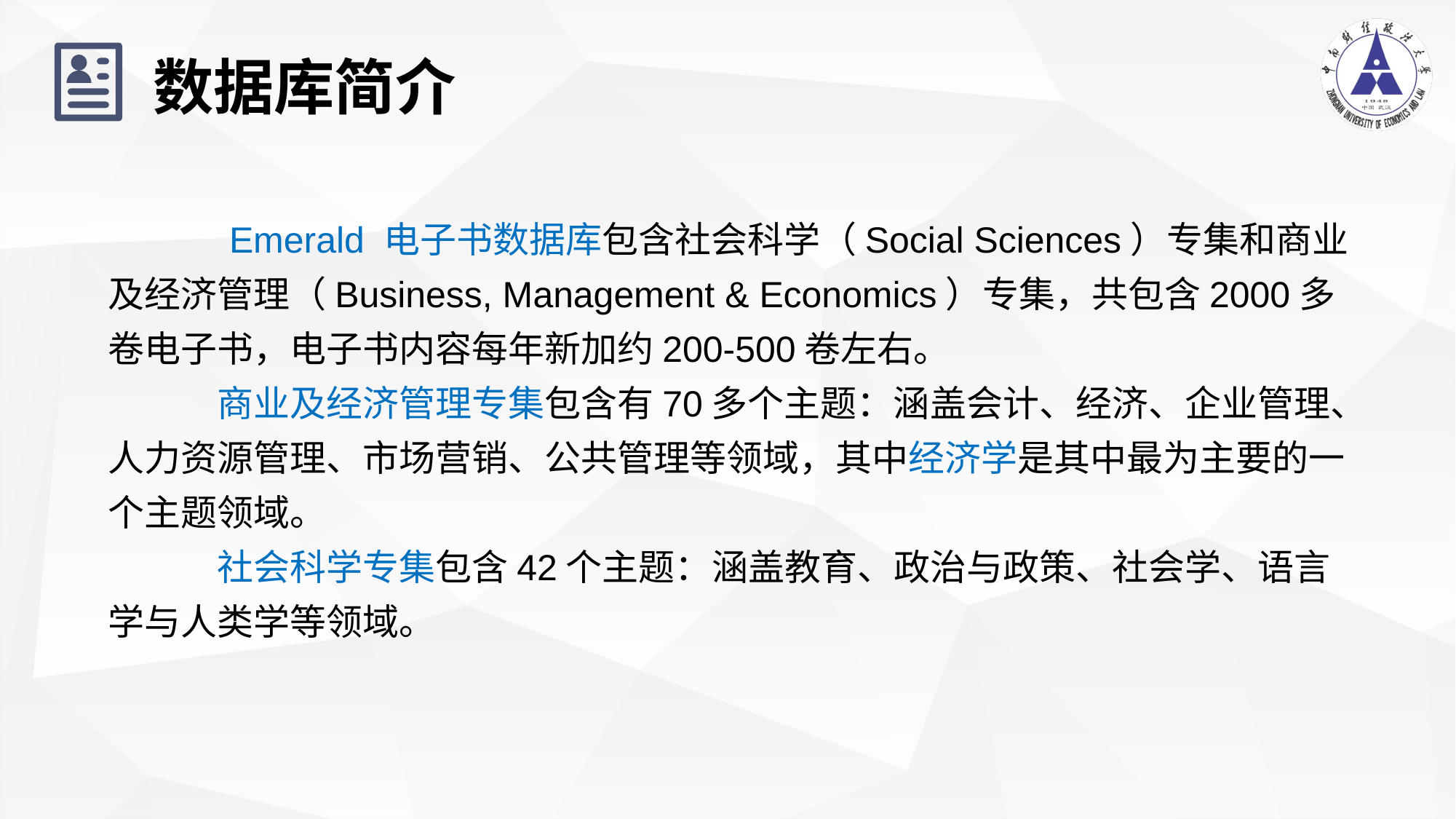

数据库简介
Emerald 电子书数据库包含社会科学（Social Sciences）专集和商业及经济管理（Business, Management & Economics）专集，共包含2000多卷电子书，电子书内容每年新加约200-500卷左右。
商业及经济管理专集包含有70多个主题：涵盖会计、经济、企业管理、人力资源管理、市场营销、公共管理等领域，其中经济学是其中最为主要的一个主题领域。
社会科学专集包含42个主题：涵盖教育、政治与政策、社会学、语言学与人类学等领域。